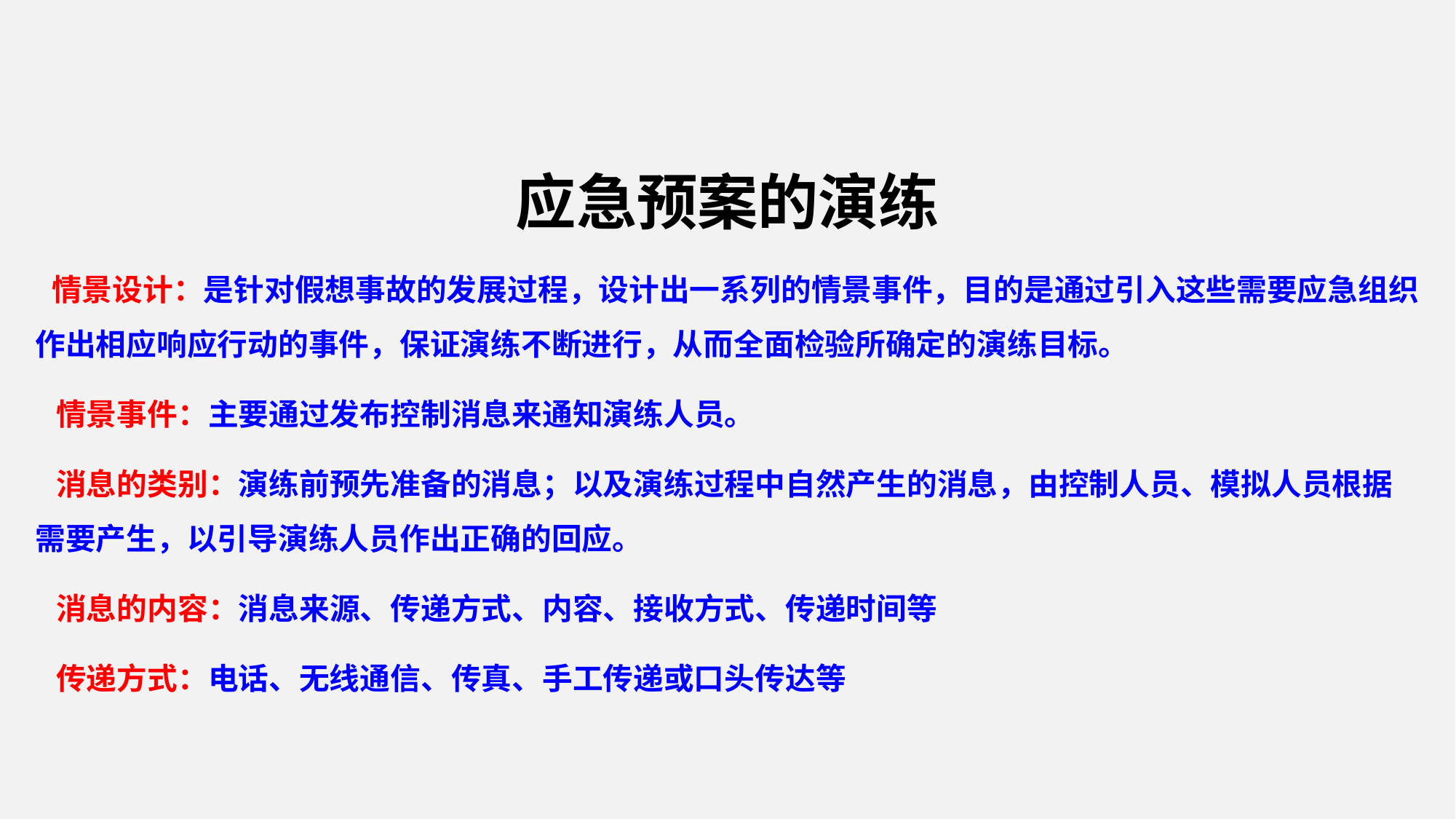

应急预案的演练
  情景设计：是针对假想事故的发展过程，设计出一系列的情景事件，目的是通过引入这些需要应急组织作出相应响应行动的事件，保证演练不断进行，从而全面检验所确定的演练目标。
  情景事件：主要通过发布控制消息来通知演练人员。
  消息的类别：演练前预先准备的消息；以及演练过程中自然产生的消息，由控制人员、模拟人员根据需要产生，以引导演练人员作出正确的回应。
  消息的内容：消息来源、传递方式、内容、接收方式、传递时间等
  传递方式：电话、无线通信、传真、手工传递或口头传达等